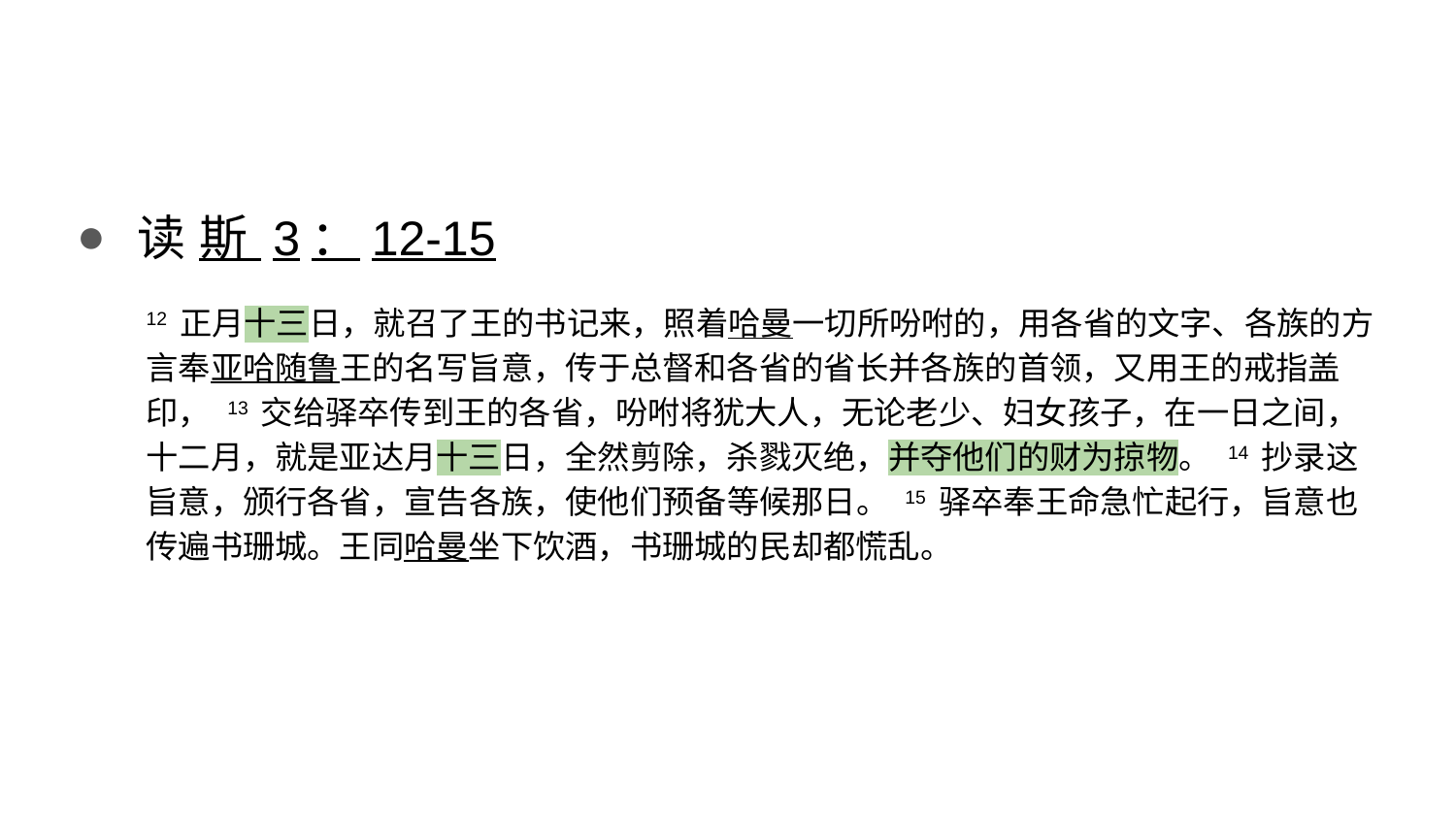

读 斯 3：12-15
12 正月十三日，就召了王的书记来，照着哈曼一切所吩咐的，用各省的文字、各族的方言奉亚哈随鲁王的名写旨意，传于总督和各省的省长并各族的首领，又用王的戒指盖印， 13 交给驿卒传到王的各省，吩咐将犹大人，无论老少、妇女孩子，在一日之间，十二月，就是亚达月十三日，全然剪除，杀戮灭绝，并夺他们的财为掠物。 14 抄录这旨意，颁行各省，宣告各族，使他们预备等候那日。 15 驿卒奉王命急忙起行，旨意也传遍书珊城。王同哈曼坐下饮酒，书珊城的民却都慌乱。